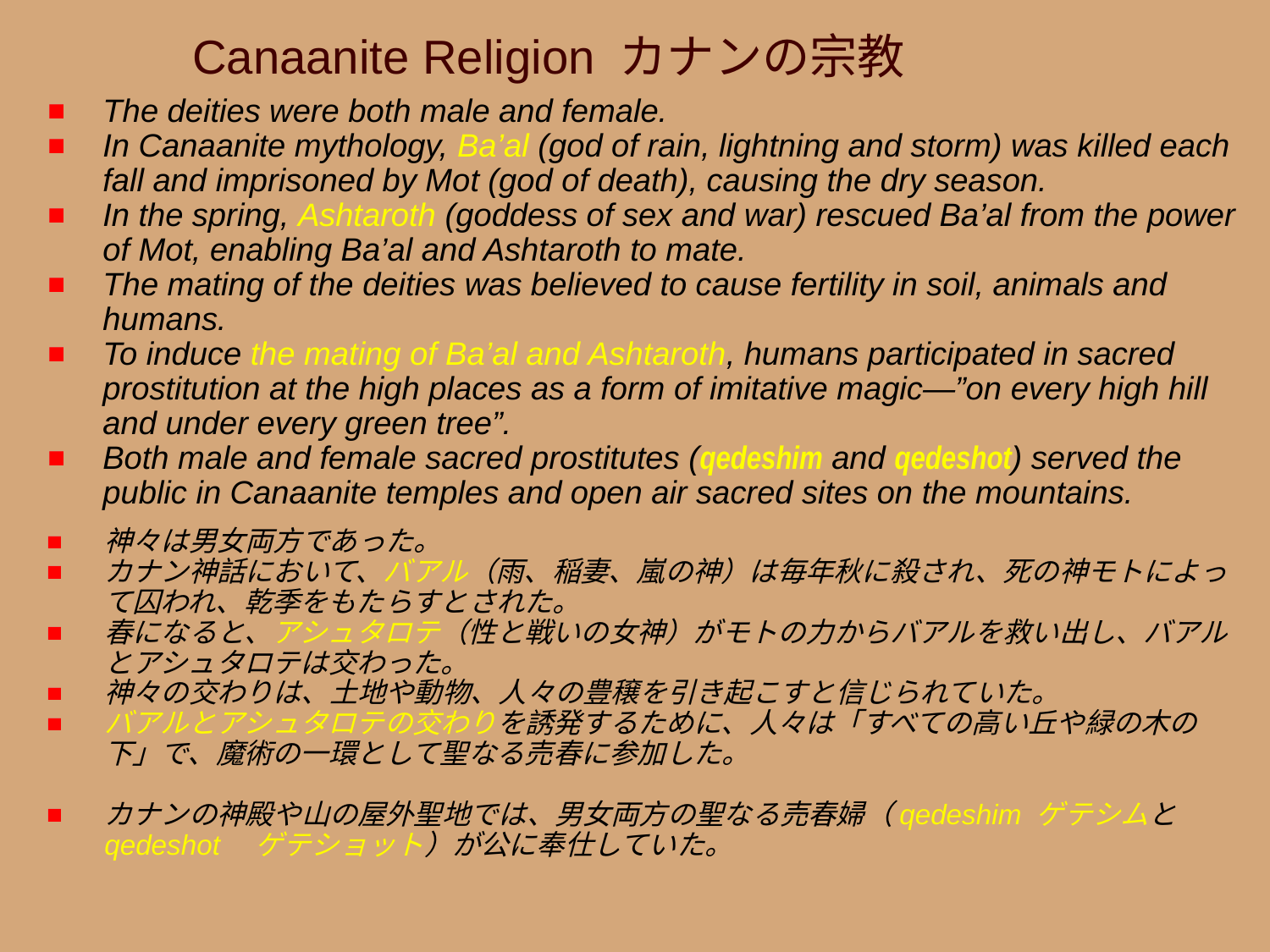

Canaanite Religion カナンの宗教

The deities were both male and female.
In Canaanite mythology, Ba’al (god of rain, lightning and storm) was killed each fall and imprisoned by Mot (god of death), causing the dry season.
In the spring, Ashtaroth (goddess of sex and war) rescued Ba’al from the power of Mot, enabling Ba’al and Ashtaroth to mate.
The mating of the deities was believed to cause fertility in soil, animals and humans.
To induce the mating of Ba’al and Ashtaroth, humans participated in sacred prostitution at the high places as a form of imitative magic—”on every high hill and under every green tree”.
Both male and female sacred prostitutes (qedeshim and qedeshot) served the public in Canaanite temples and open air sacred sites on the mountains.
神々は男女両方であった。
カナン神話において、バアル（雨、稲妻、嵐の神）は毎年秋に殺され、死の神モトによって囚われ、乾季をもたらすとされた。
春になると、アシュタロテ（性と戦いの女神）がモトの力からバアルを救い出し、バアルとアシュタロテは交わった。
神々の交わりは、土地や動物、人々の豊穣を引き起こすと信じられていた。
バアルとアシュタロテの交わりを誘発するために、人々は「すべての高い丘や緑の木の下」で、魔術の一環として聖なる売春に参加した。

カナンの神殿や山の屋外聖地では、男女両方の聖なる売春婦（qedeshim ゲテシムと qedeshot　ゲテショット）が公に奉仕していた。